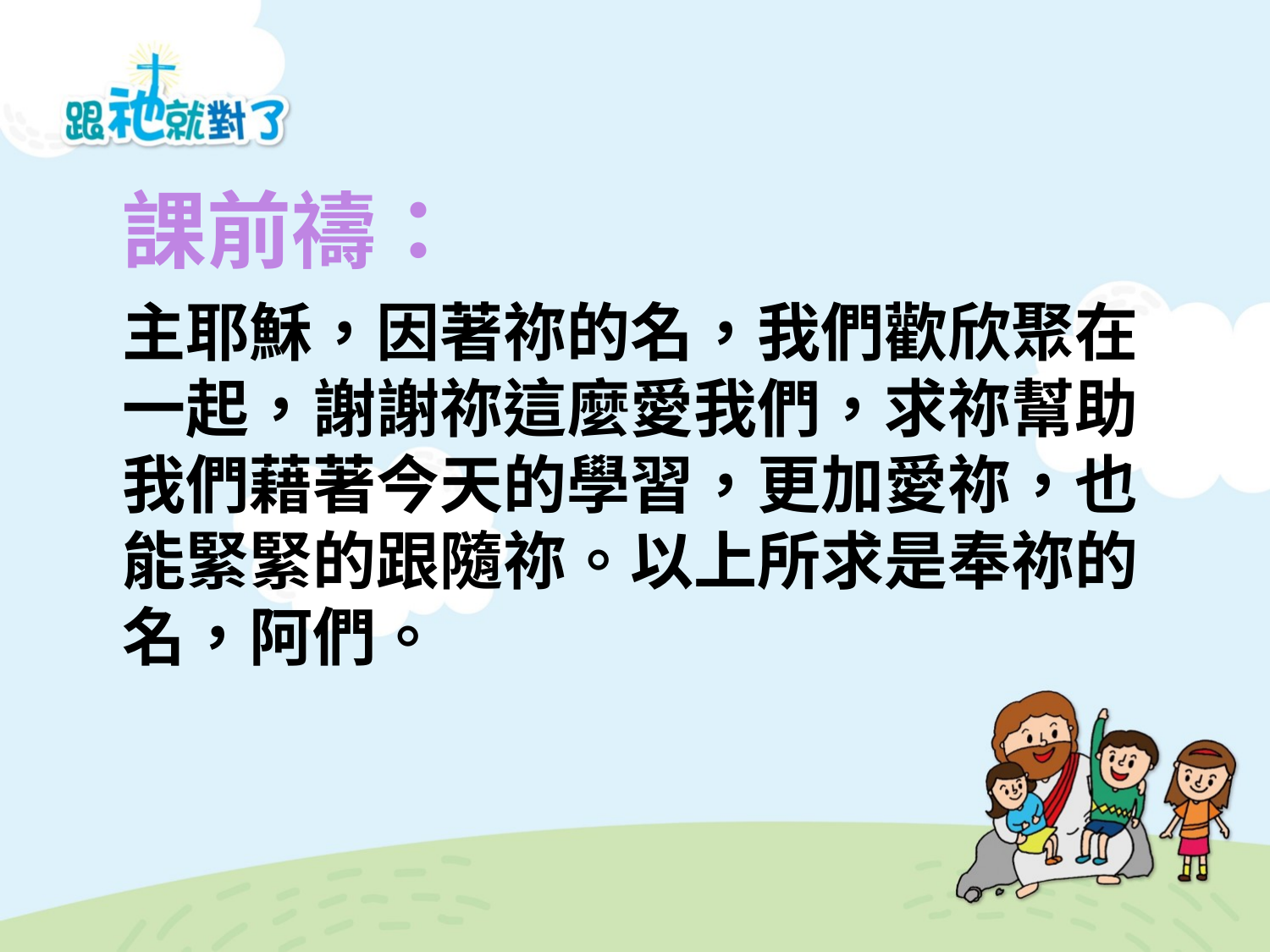

課前禱：
主耶穌，因著祢的名，我們歡欣聚在一起，謝謝祢這麼愛我們，求祢幫助我們藉著今天的學習，更加愛祢，也能緊緊的跟隨祢。以上所求是奉祢的名，阿們。